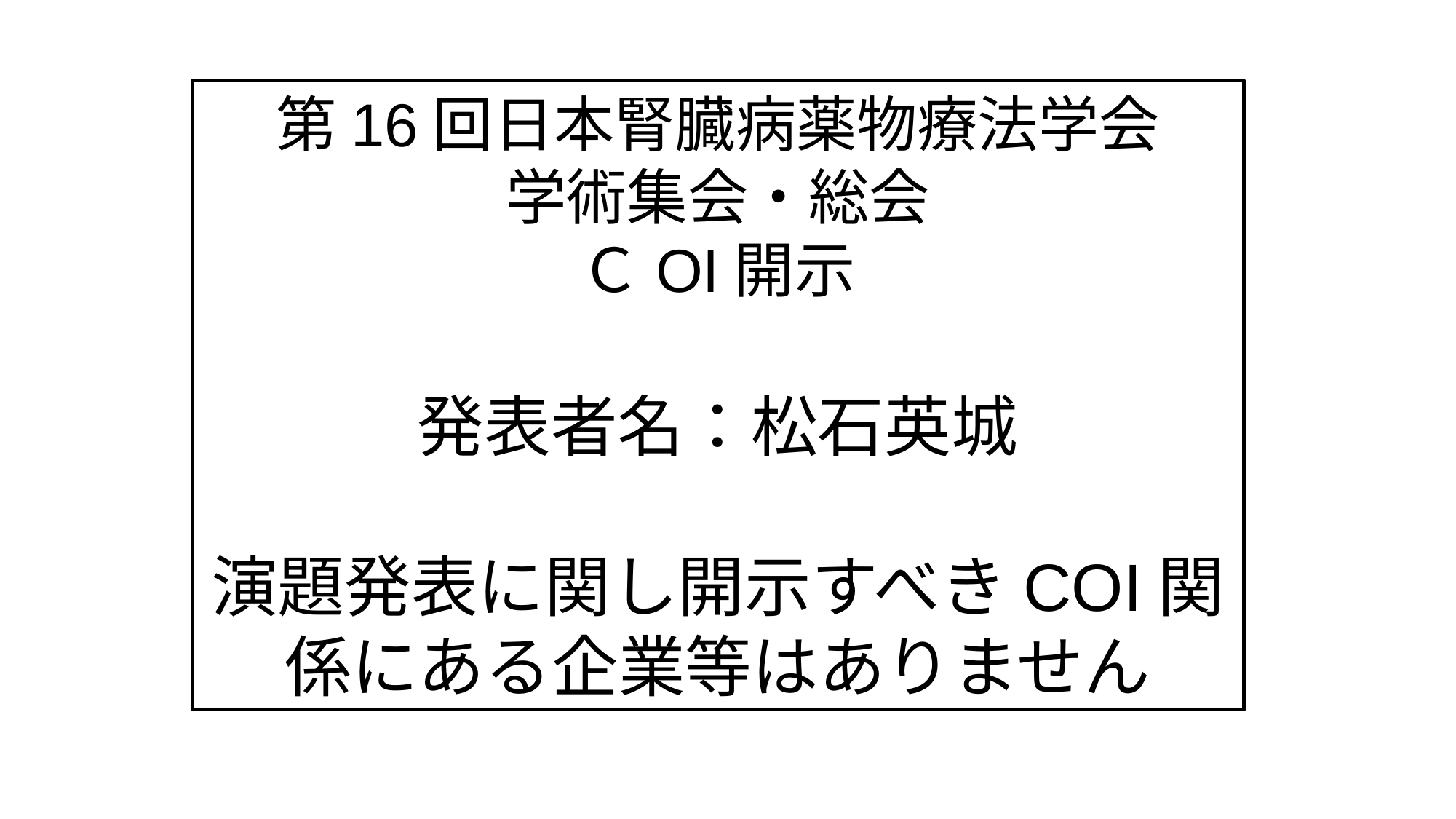

第16回日本腎臓病薬物療法学会
学術集会・総会
ＣOI開示

発表者名：松石英城

演題発表に関し開示すべきCOI関係にある企業等はありません